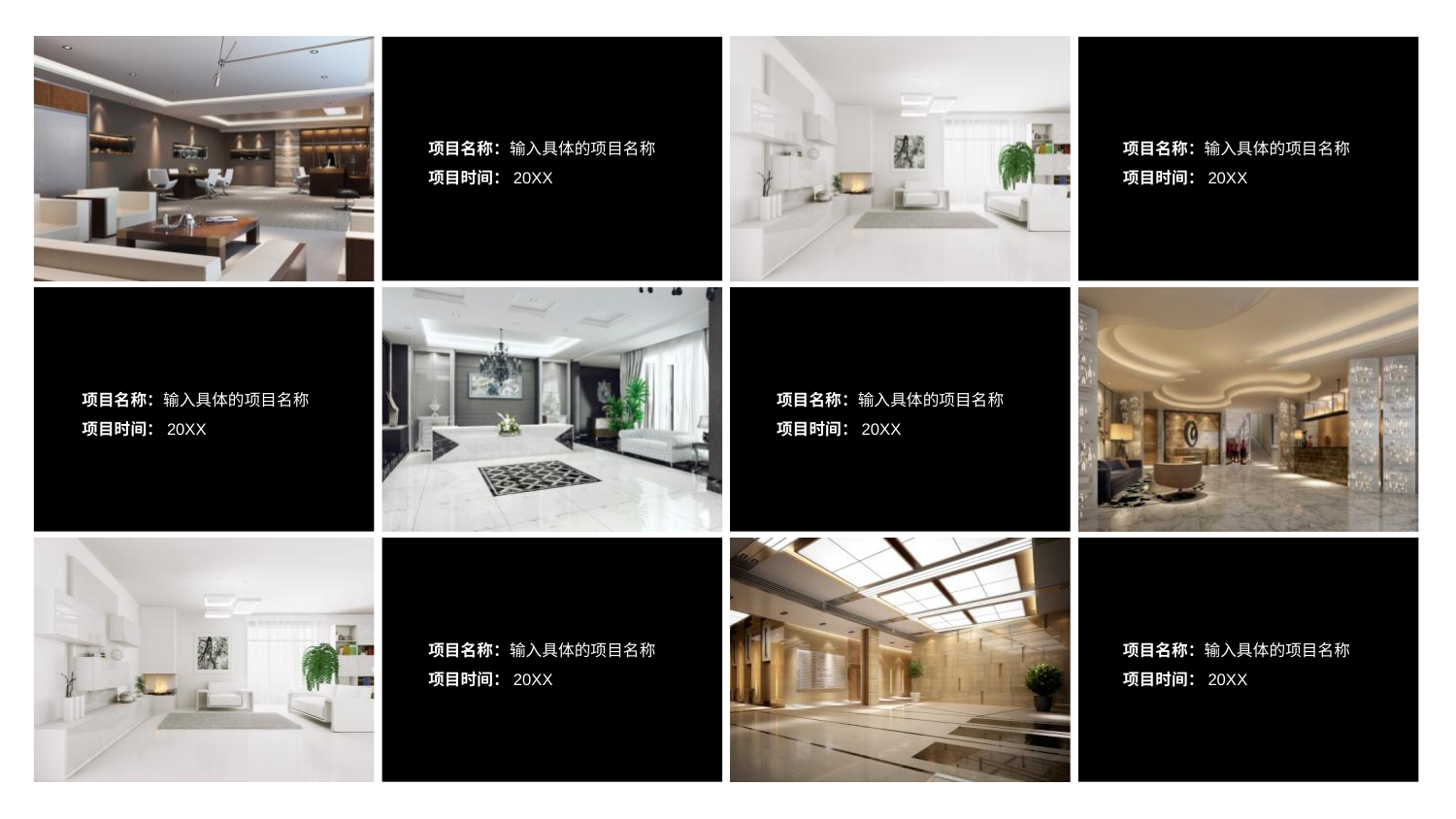

项目名称：输入具体的项目名称
项目时间：20XX
项目名称：输入具体的项目名称
项目时间：20XX

项目名称：输入具体的项目名称
项目时间：20XX
项目名称：输入具体的项目名称
项目时间：20XX

项目名称：输入具体的项目名称
项目时间：20XX
项目名称：输入具体的项目名称
项目时间：20XX